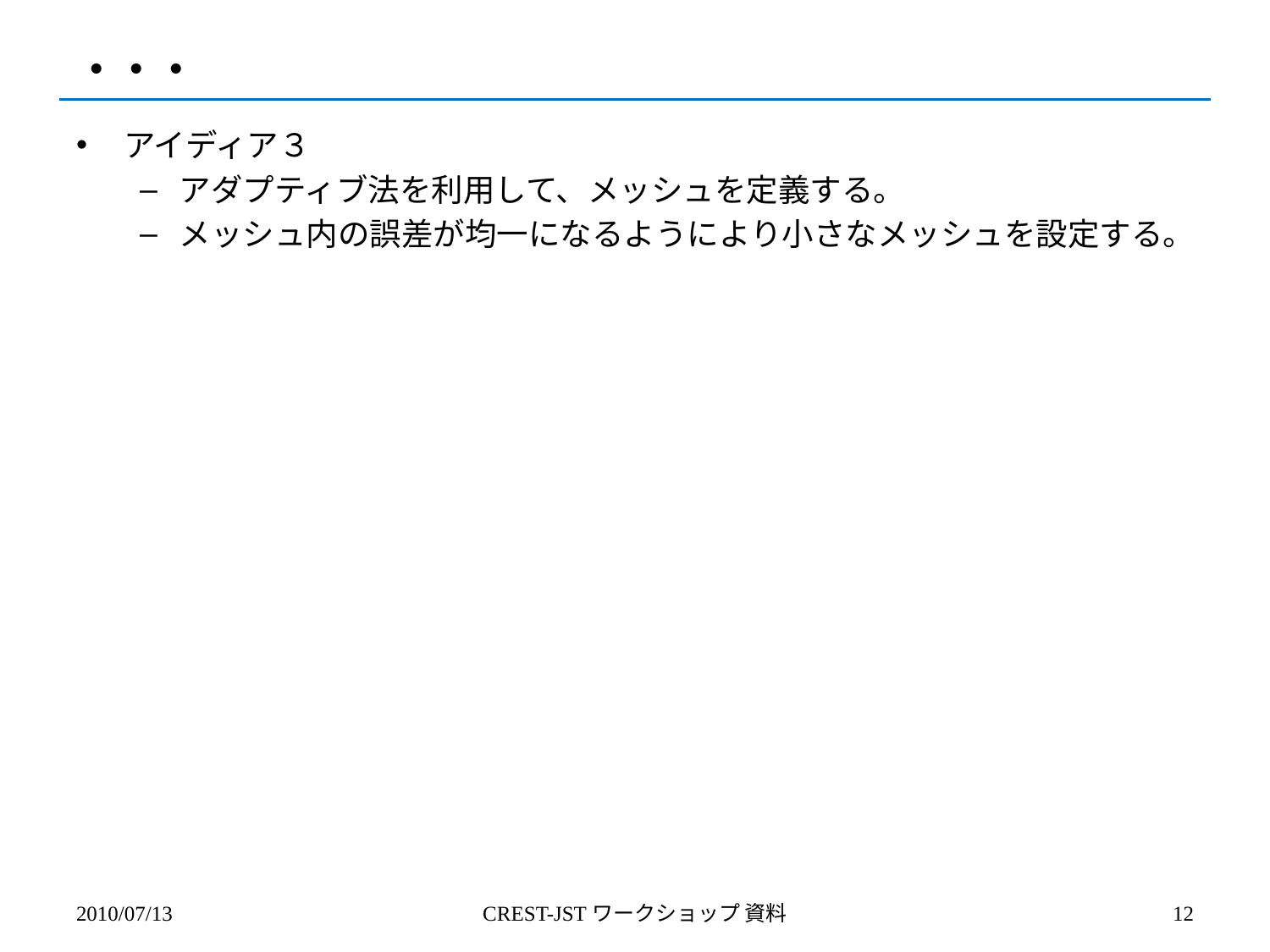

# ・・・
アイディア３
アダプティブ法を利用して、メッシュを定義する。
メッシュ内の誤差が均一になるようにより小さなメッシュを設定する。
2010/07/13
CREST-JSTワークショップ 資料
12